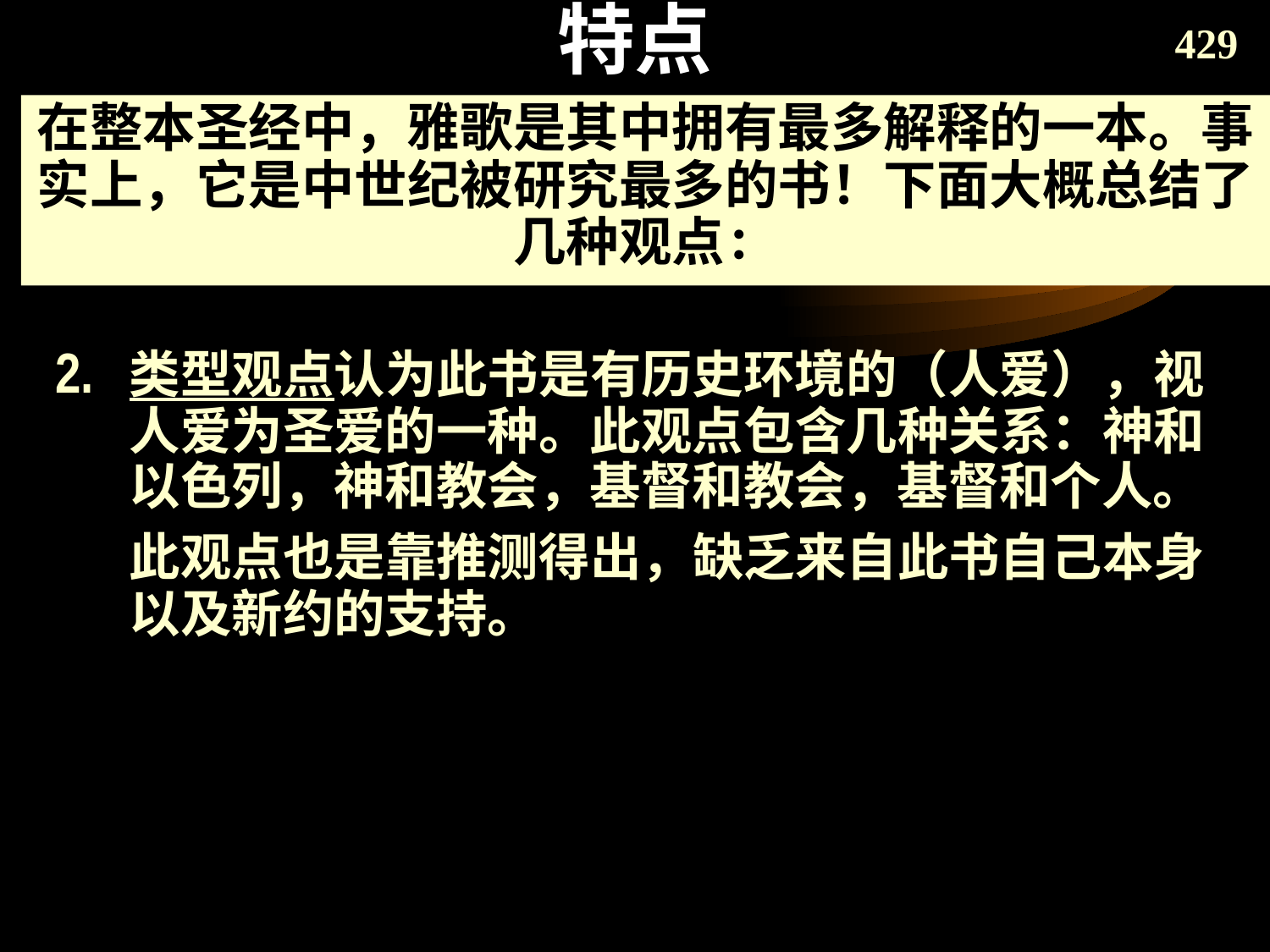

# 特点
429
在整本圣经中，雅歌是其中拥有最多解释的一本。事实上，它是中世纪被研究最多的书！下面大概总结了几种观点：
2.	类型观点认为此书是有历史环境的（人爱），视人爱为圣爱的一种。此观点包含几种关系：神和以色列，神和教会，基督和教会，基督和个人。
	此观点也是靠推测得出，缺乏来自此书自己本身以及新约的支持。